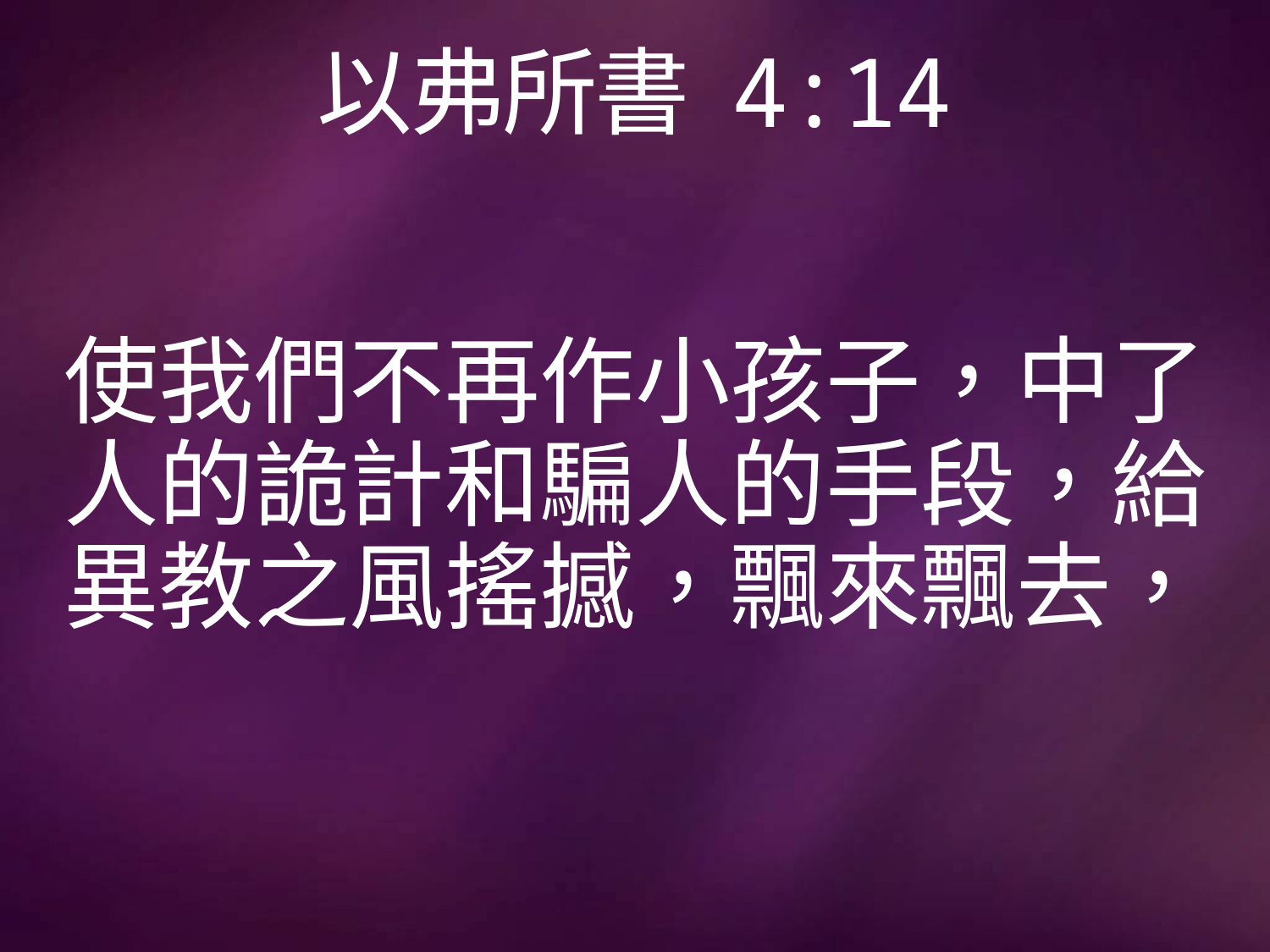

# 以弗所書 4:14
使我們不再作小孩子，中了人的詭計和騙人的手段，給異教之風搖撼，飄來飄去，